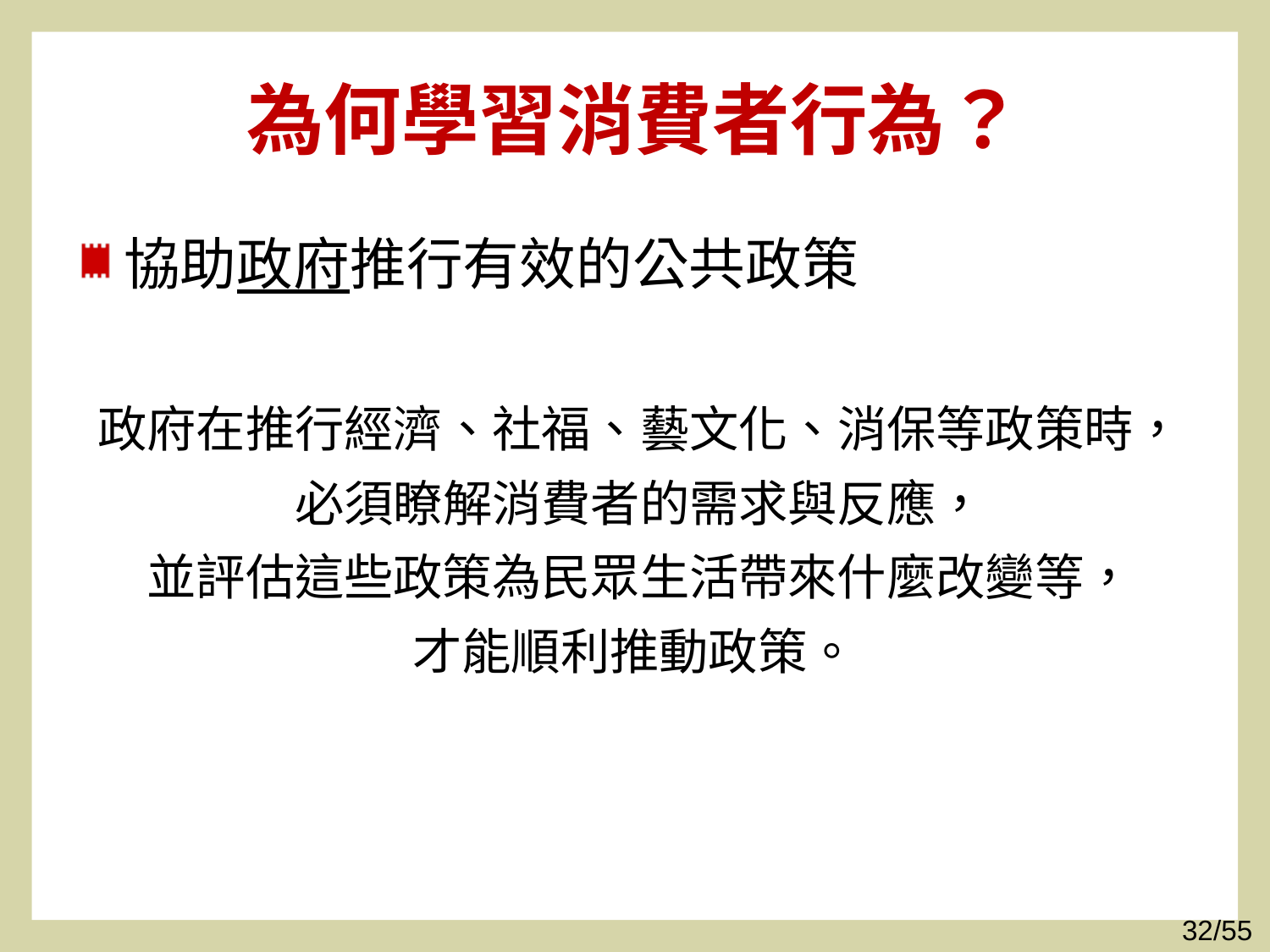

# 為何學習消費者行為？
協助政府推行有效的公共政策

政府在推行經濟、社福、藝文化、消保等政策時，
必須瞭解消費者的需求與反應，
並評估這些政策為民眾生活帶來什麼改變等，
才能順利推動政策。
32/55